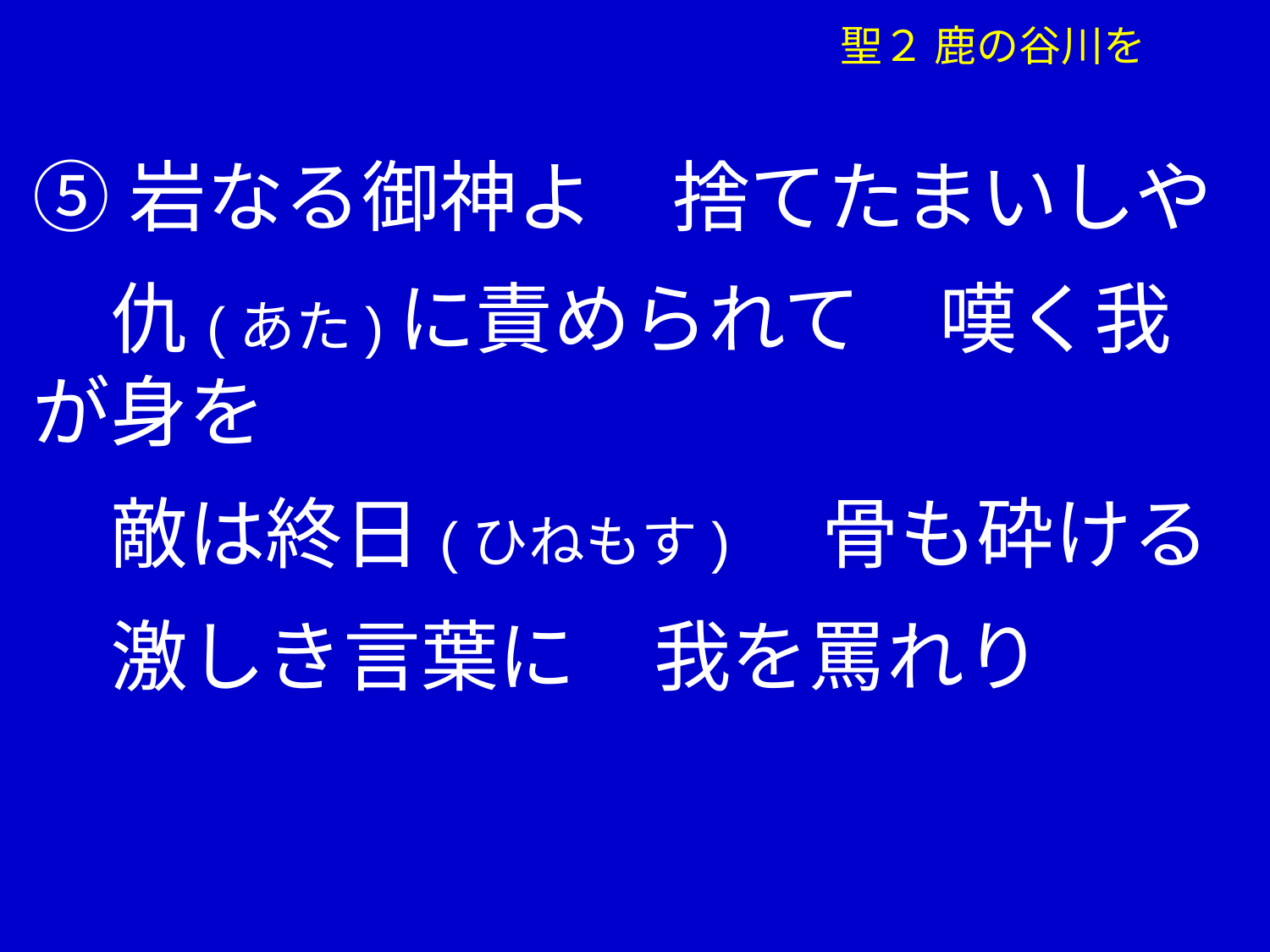

聖２ 鹿の谷川を
⑤岩なる御神よ　捨てたまいしや
　仇(あた)に責められて　嘆く我が身を
　敵は終日(ひねもす)　骨も砕ける
　激しき言葉に　我を罵れり